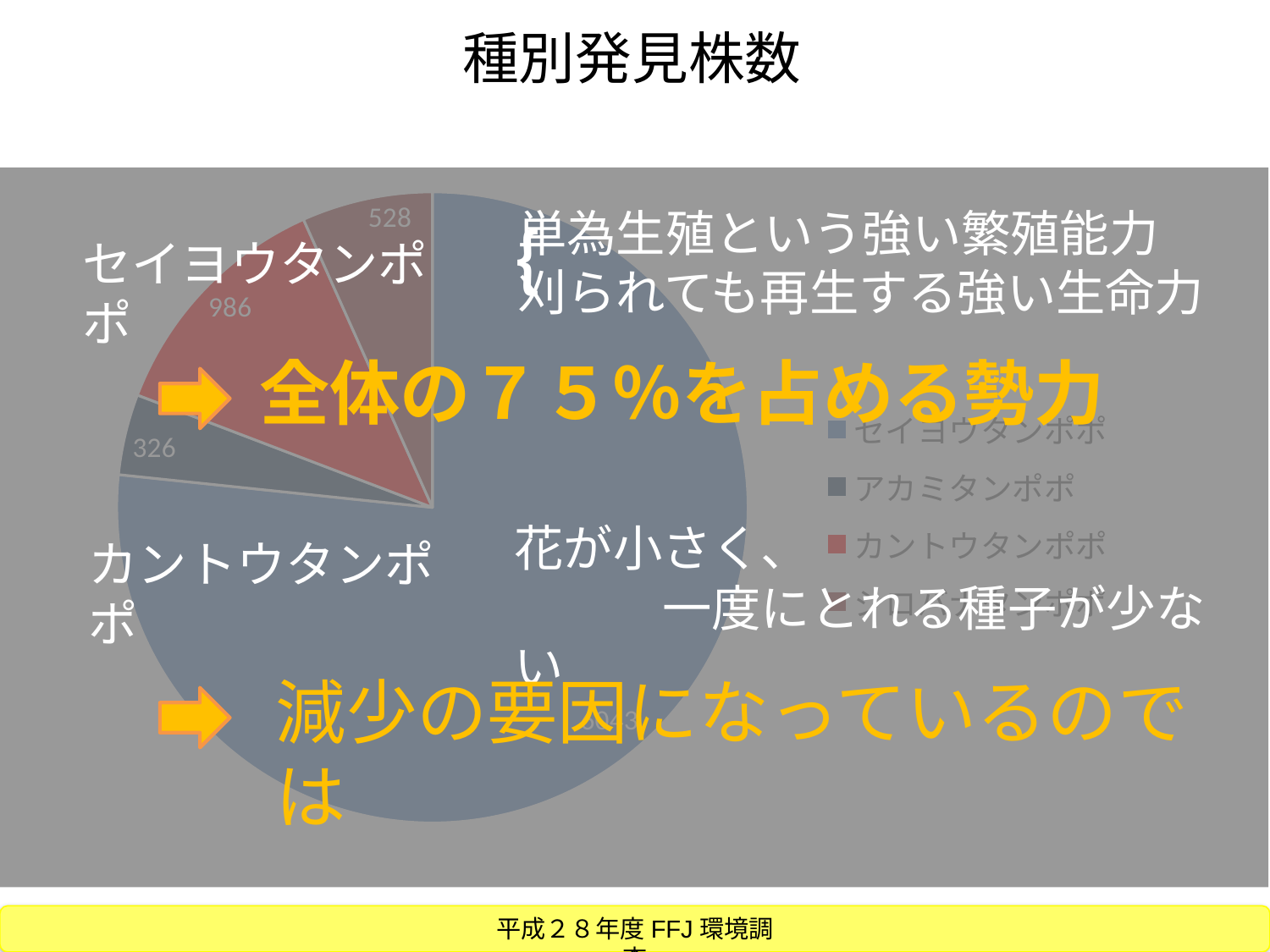

種別発見株数

単為生殖という強い繁殖能力
刈られても再生する強い生命力
｛
セイヨウタンポポ
全体の７５％を占める勢力

花が小さく、
　　　一度にとれる種子が少ない
カントウタンポポ
減少の要因になっているのでは

### Chart

| Category | 合計値 |
|---|---|
| セイヨウタンポポ | 6043.0 |
| アカミタンポポ | 326.0 |
| カントウタンポポ | 986.0 |
| シロバナタンポポ | 528.0 |
平成２８年度FFJ環境調査